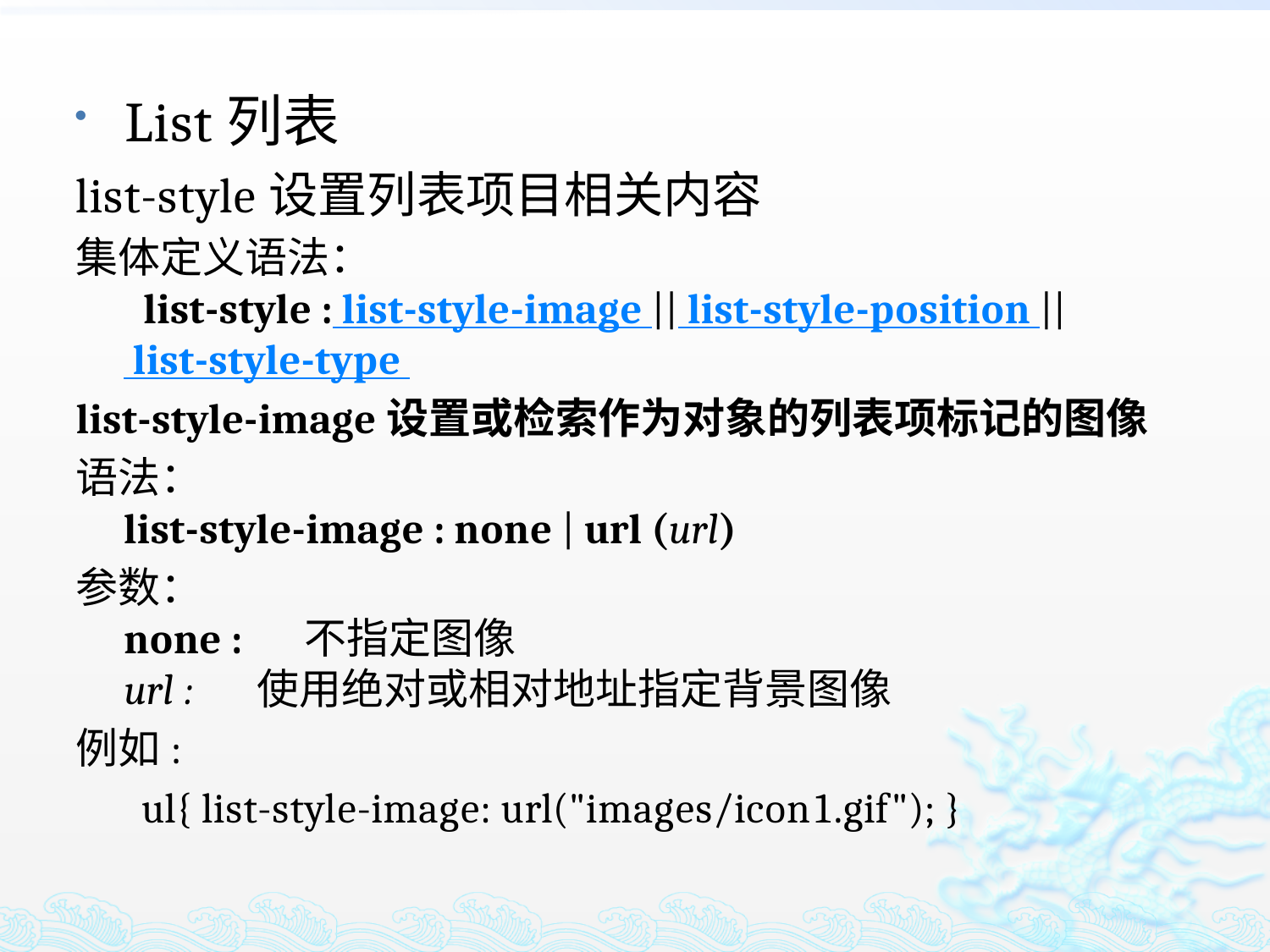

List列表
list-style设置列表项目相关内容
集体定义语法：
 list-style : list-style-image || list-style-position || list-style-type
list-style-image设置或检索作为对象的列表项标记的图像
语法：
list-style-image : none | url (url)
参数：
none : 　不指定图像
url : 　使用绝对或相对地址指定背景图像
例如:
       ul{ list-style-image: url("images/icon1.gif"); }